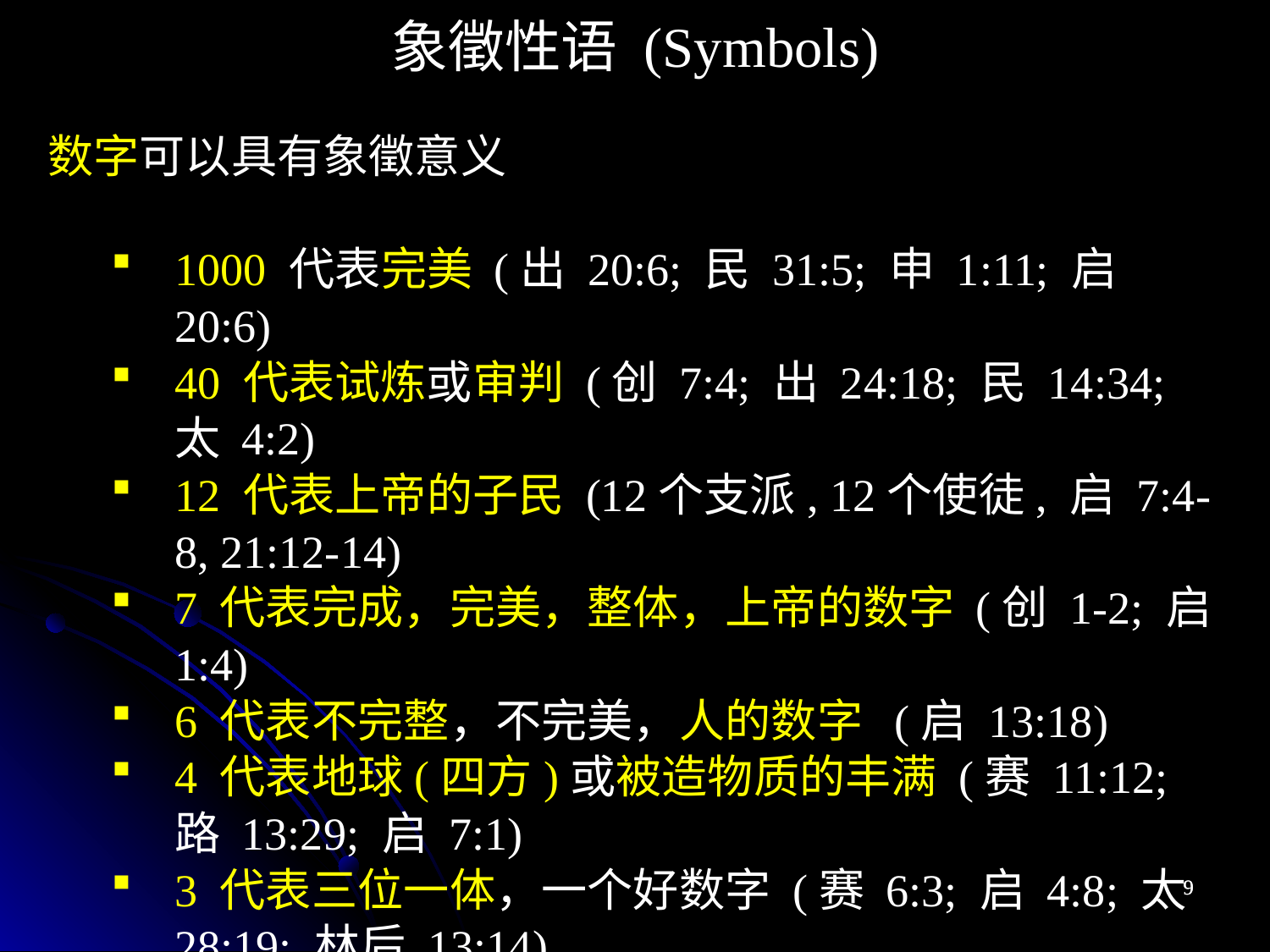

象徵性语 (Symbols)
数字可以具有象徵意义

1000 代表完美 (出 20:6; 民 31:5; 申 1:11; 启 20:6)
40 代表试炼或审判 (创 7:4; 出 24:18; 民 14:34; 太 4:2)
12 代表上帝的子民 (12个支派, 12个使徒, 启 7:4-8, 21:12-14)
7 代表完成，完美，整体，上帝的数字 (创 1-2; 启 1:4)
6 代表不完整，不完美，人的数字  (启 13:18)
4 代表地球(四方)或被造物质的丰满 (赛 11:12; 路 13:29; 启 7:1)
3 代表三位一体，一个好数字 (赛 6:3; 启 4:8; 太 28:19; 林后 13:14)
9
9